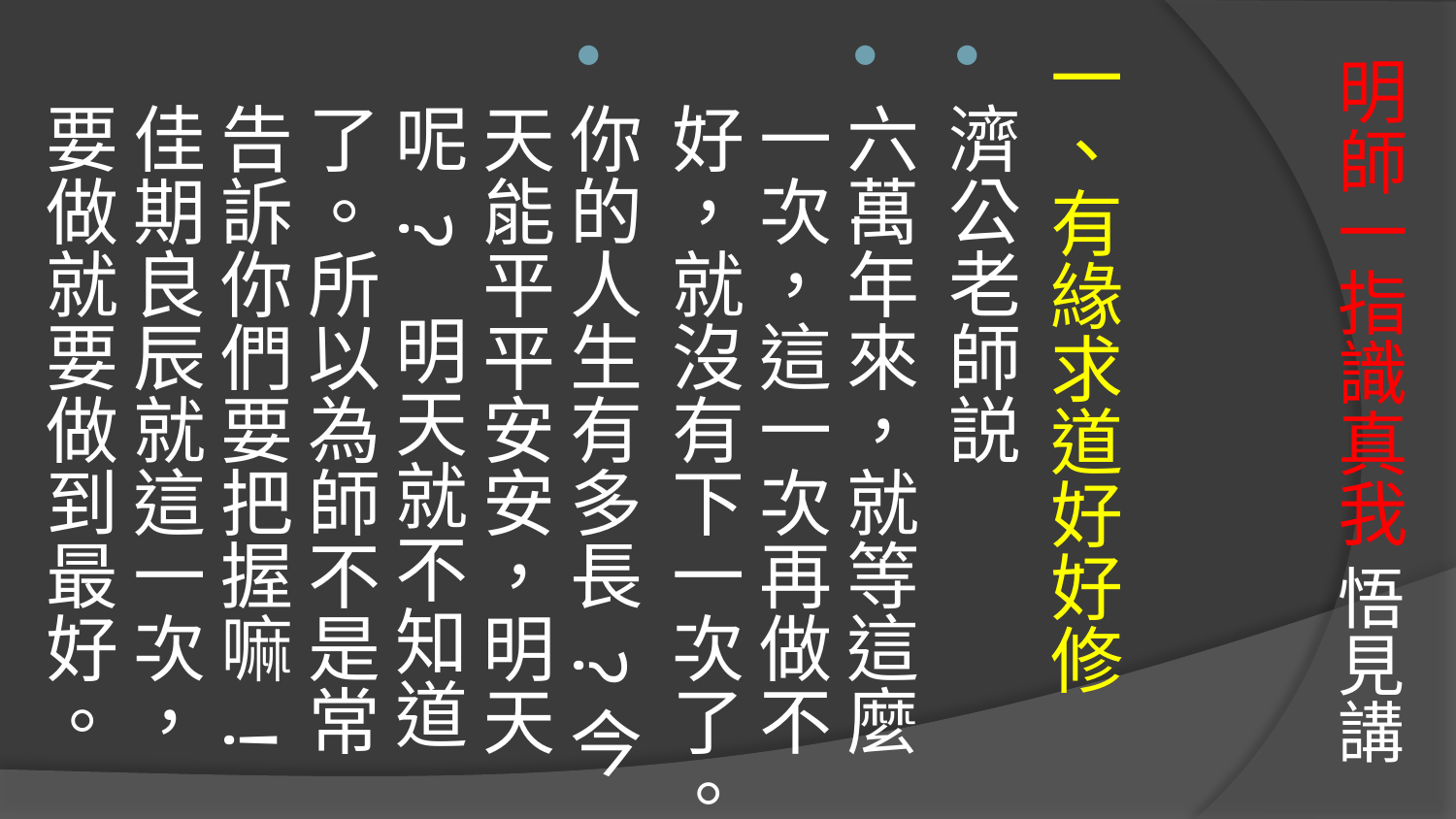

一、有緣求道好好修
濟公老師説
六萬年來，就等這麼一次，這一次再做不好，就沒有下一次了。
你的人生有多長 ?今天能平平安安，明天呢 ? 明天就不知道了。所以為師不是常告訴你們要把握嘛 ! 佳期良辰就這一次，要做就要做到最好。
# 明師一指識真我 悟見講